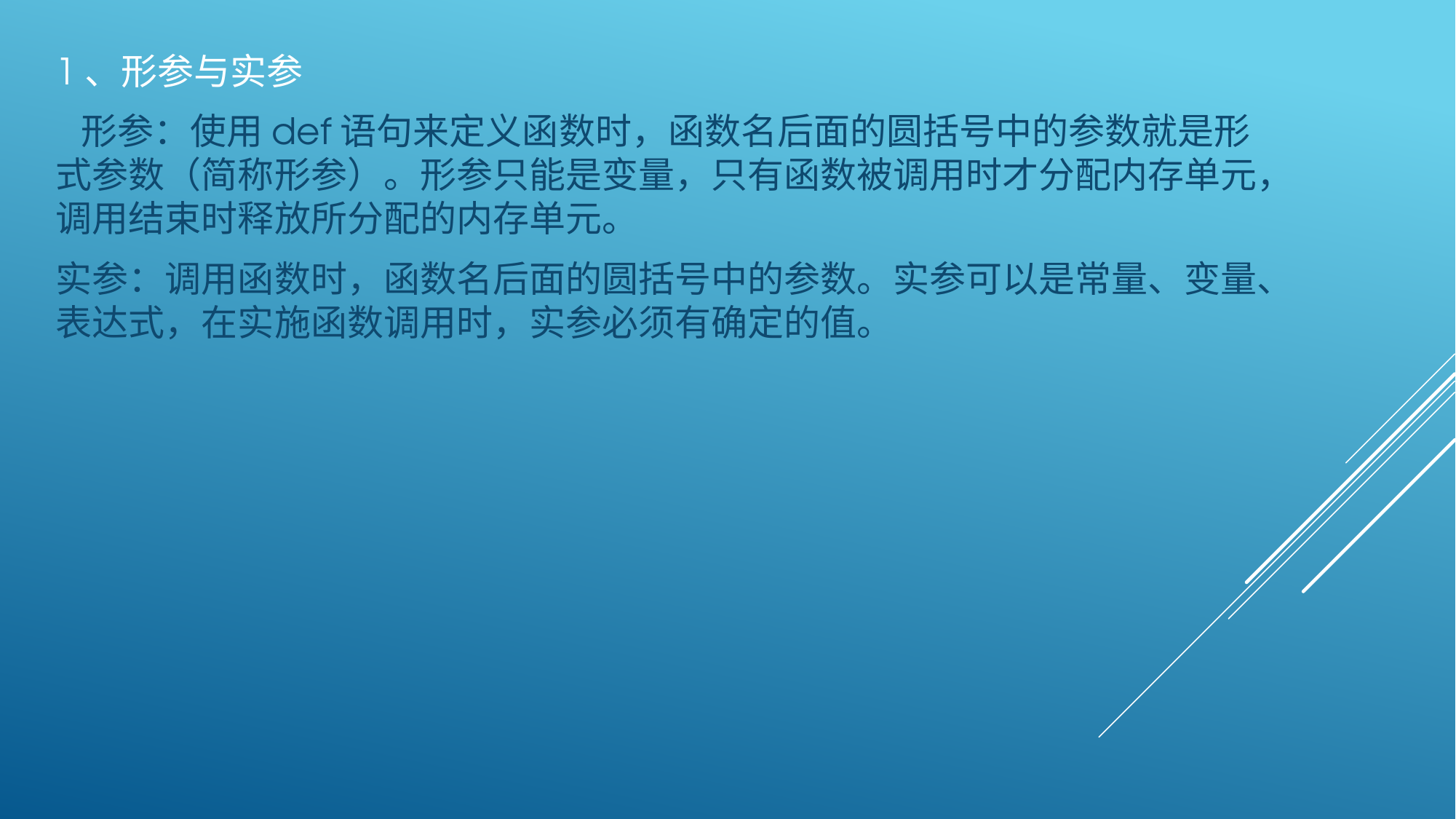

1、形参与实参
  形参：使用def语句来定义函数时，函数名后面的圆括号中的参数就是形式参数（简称形参）。形参只能是变量，只有函数被调用时才分配内存单元，调用结束时释放所分配的内存单元。
实参：调用函数时，函数名后面的圆括号中的参数。实参可以是常量、变量、表达式，在实施函数调用时，实参必须有确定的值。